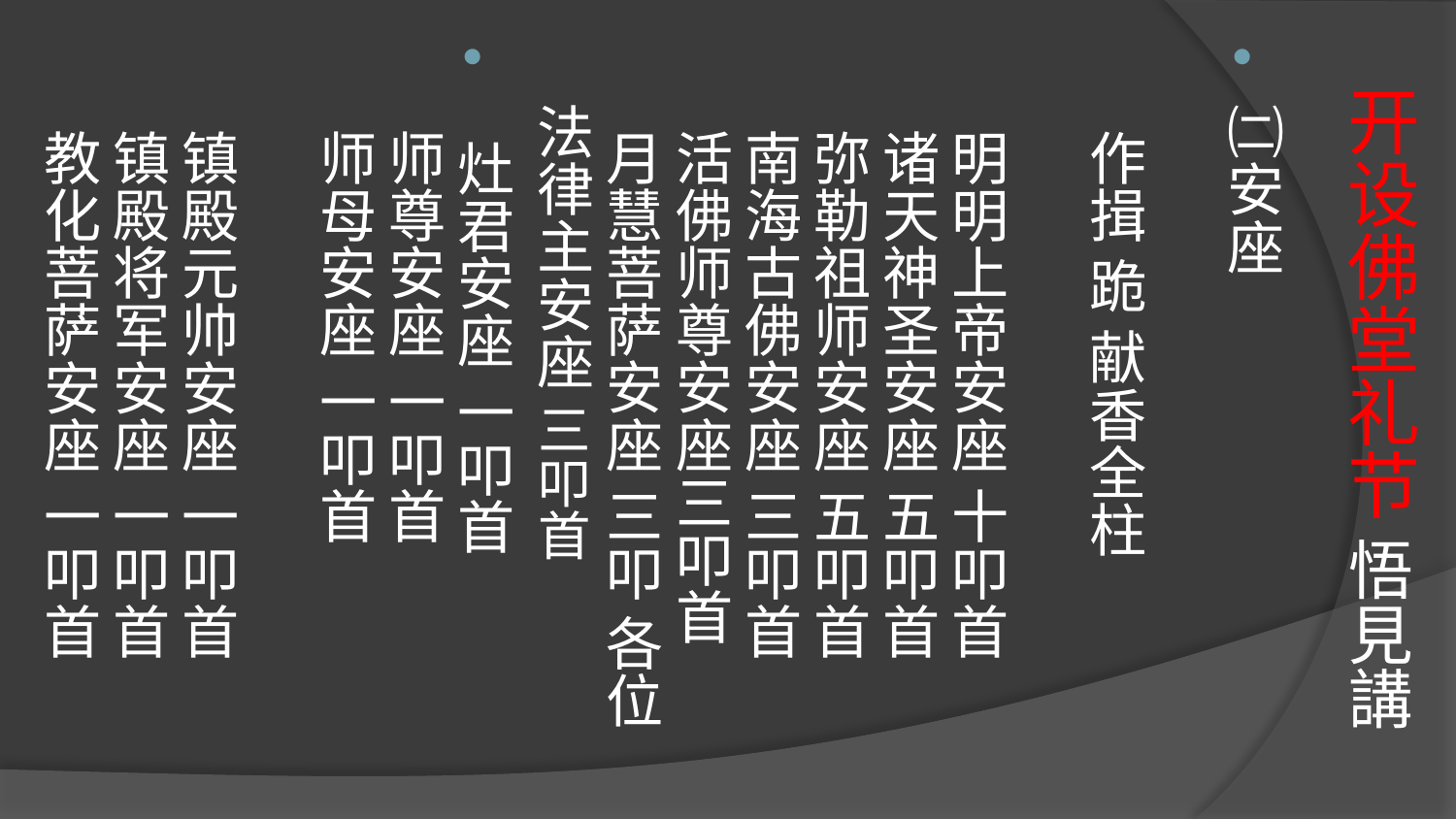

# 开设佛堂礼节 悟見講
㈡安座
  作揖 跪 献香全柱
  明明上帝安座 十叩首
  诸天神圣安座 五叩首
  弥勒祖师安座 五叩首
  南海古佛安座 三叩首
  活佛师尊安座三叩首
  月慧菩萨安座 三叩 各位法律主安座 三叩首
  灶君安座 一叩首
  师尊安座 一叩首
  师母安座 一叩首
  镇殿元帅安座 一叩首
  镇殿将军安座 一叩首
  教化菩萨安座 一叩首